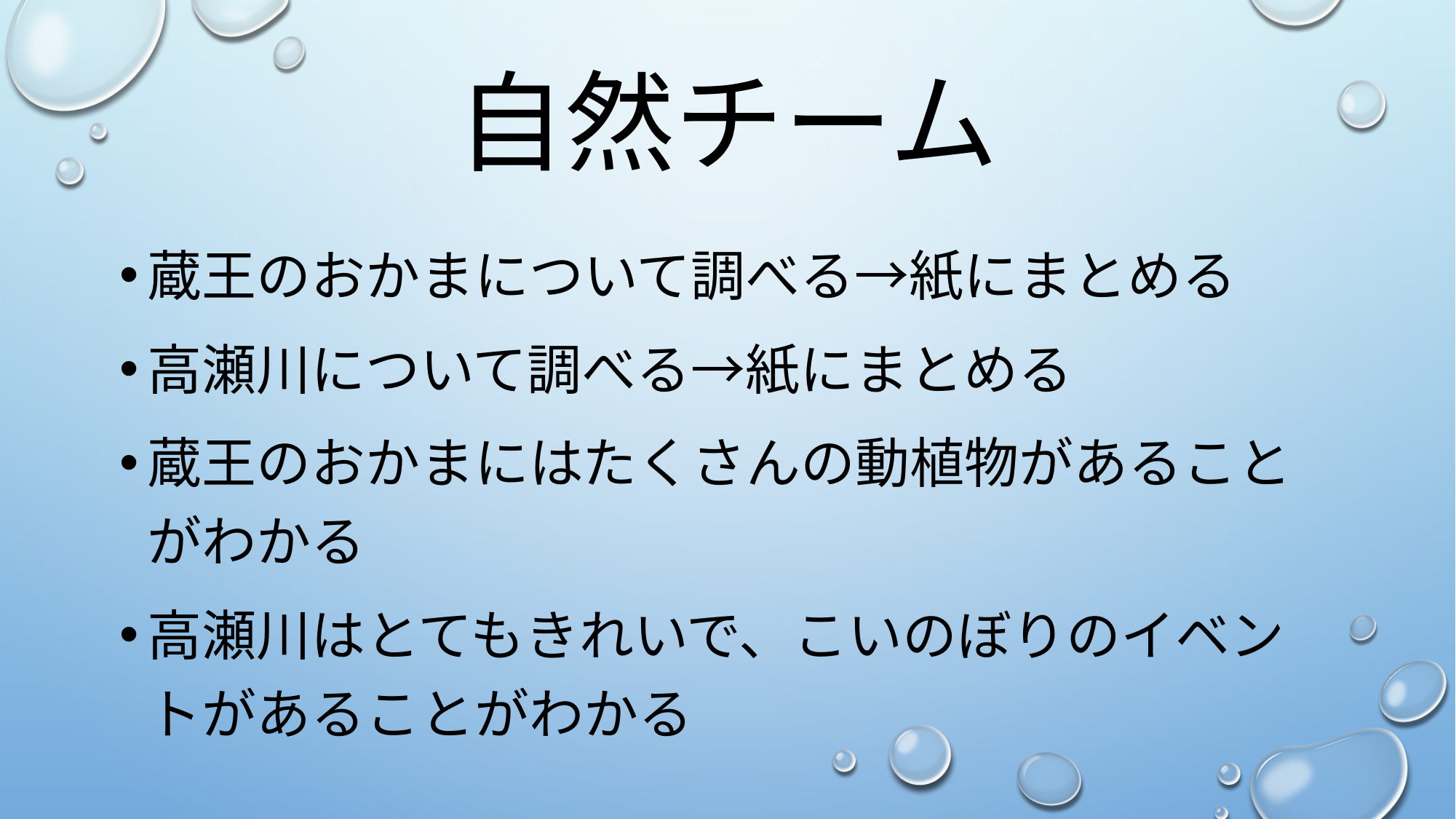

# 自然チーム
蔵王のおかまについて調べる→紙にまとめる
高瀬川について調べる→紙にまとめる
蔵王のおかまにはたくさんの動植物があることがわかる
高瀬川はとてもきれいで、こいのぼりのイベントがあることがわかる